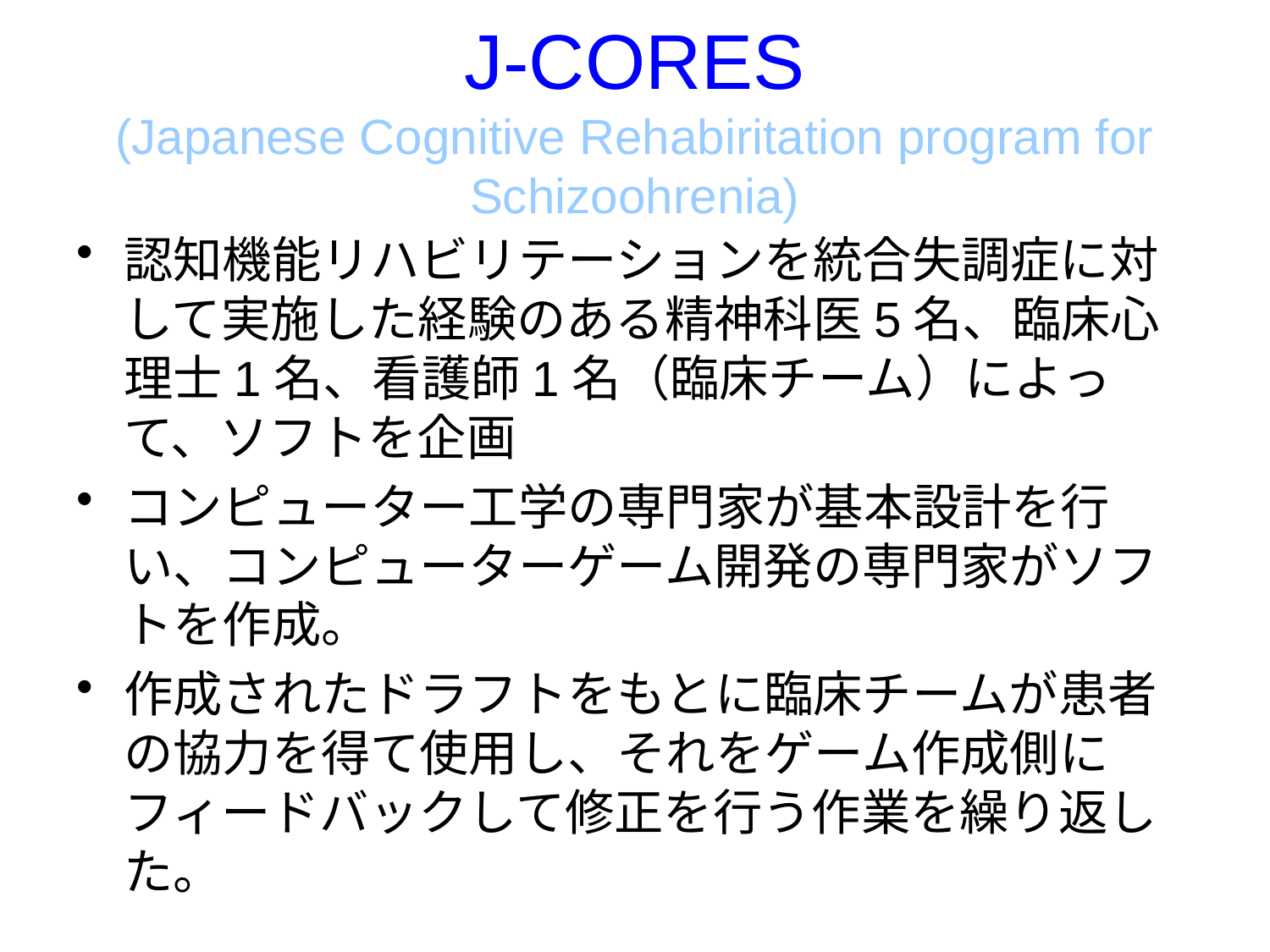

# J-CORES (Japanese Cognitive Rehabiritation program for Schizoohrenia)
認知機能リハビリテーションを統合失調症に対して実施した経験のある精神科医5名、臨床心理士1名、看護師1名（臨床チーム）によって、ソフトを企画
コンピューター工学の専門家が基本設計を行い、コンピューターゲーム開発の専門家がソフトを作成。
作成されたドラフトをもとに臨床チームが患者の協力を得て使用し、それをゲーム作成側にフィードバックして修正を行う作業を繰り返した。